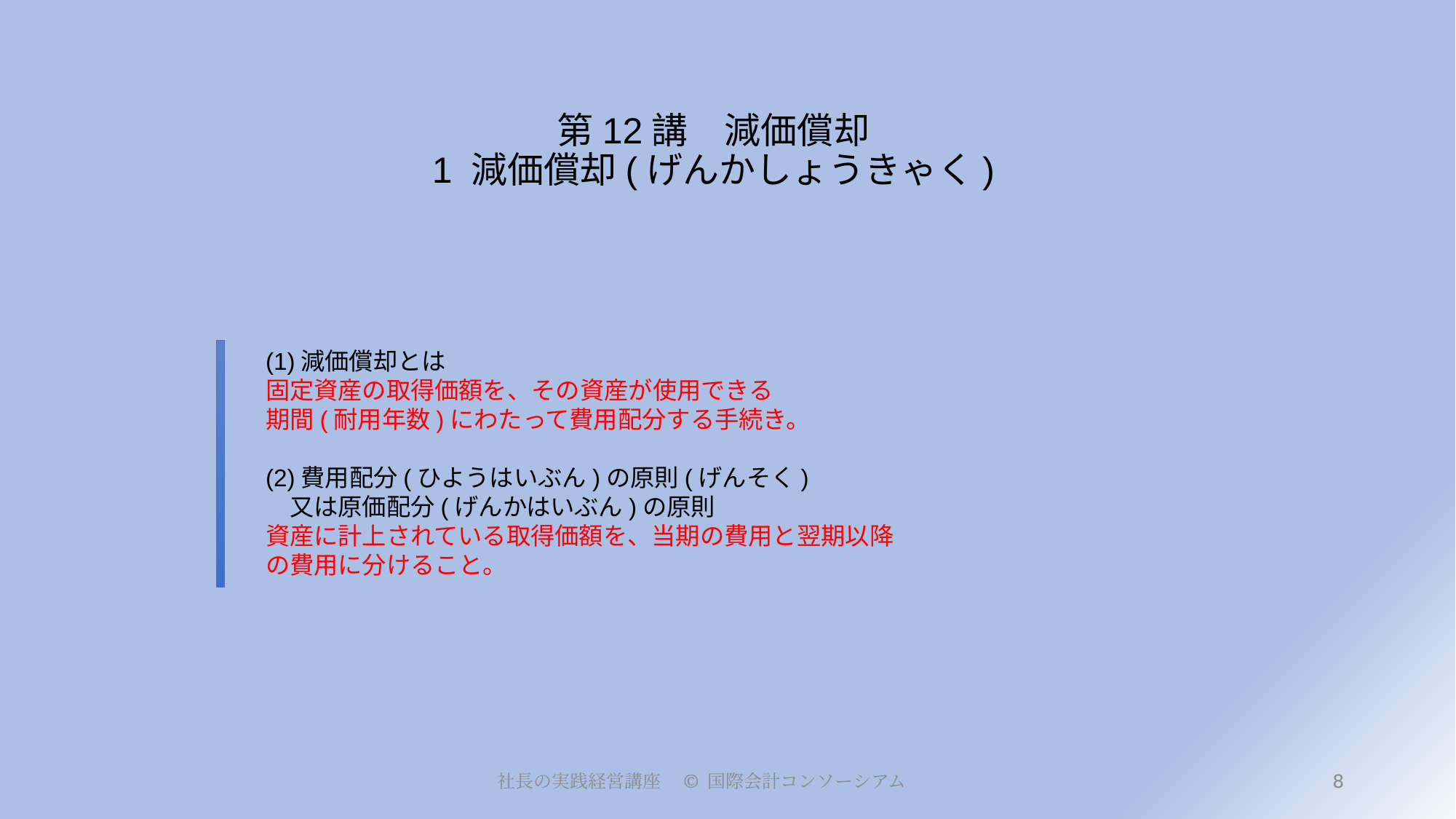

# 第12講　減価償却 1 減価償却(げんかしょうきゃく)

(1)減価償却とは
固定資産の取得価額を、その資産が使用できる
期間(耐用年数)にわたって費用配分する手続き。

(2)費用配分(ひようはいぶん)の原則(げんそく)
　又は原価配分(げんかはいぶん)の原則
資産に計上されている取得価額を、当期の費用と翌期以降の費用に分けること。
8
社長の実践経営講座　© 国際会計コンソーシアム